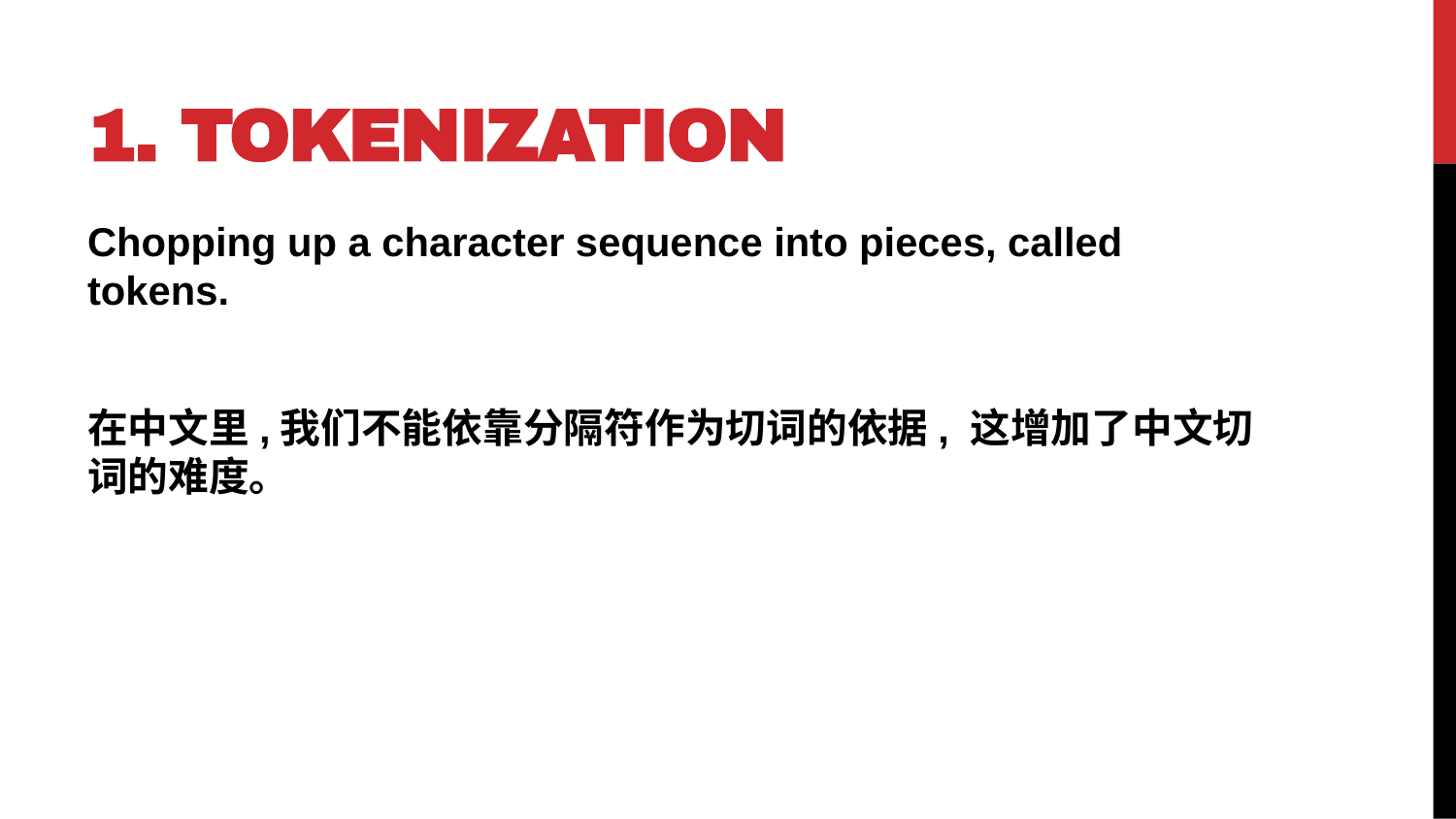

# 1. Tokenization
Chopping up a character sequence into pieces, called tokens.

在中文里,我们不能依靠分隔符作为切词的依据, 这增加了中文切词的难度。